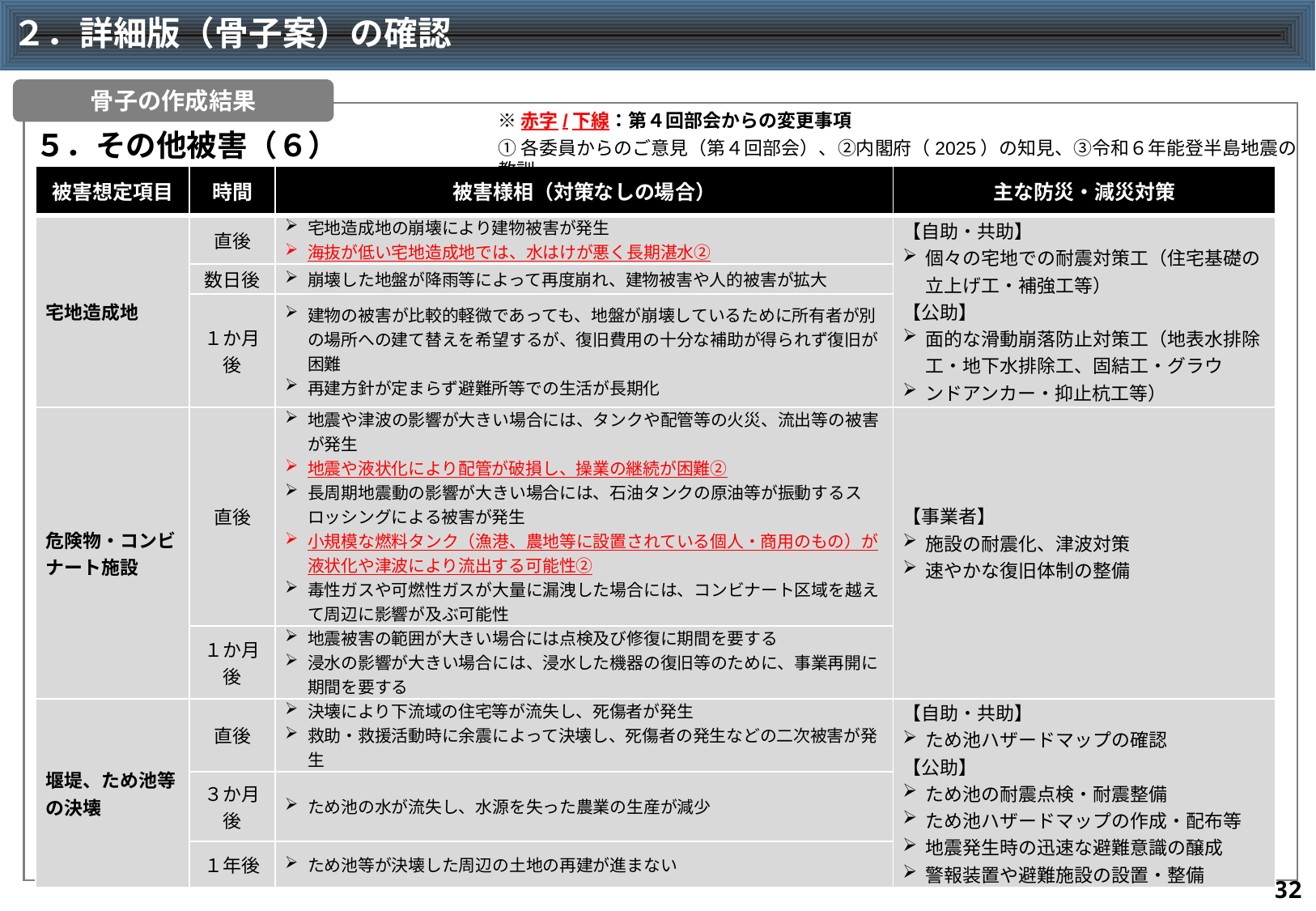

# ２．詳細版（骨子案）の確認
骨子の作成結果
※赤字/下線：第４回部会からの変更事項
５．その他被害（６）
①各委員からのご意見（第４回部会）、②内閣府（2025）の知見、③令和６年能登半島地震の教訓
| 被害想定項目 | 時間 | 被害様相（対策なしの場合） | 主な防災・減災対策 |
| --- | --- | --- | --- |
| 宅地造成地 | 直後 | 宅地造成地の崩壊により建物被害が発生 海抜が低い宅地造成地では、水はけが悪く長期湛水② | 【自助・共助】 個々の宅地での耐震対策工（住宅基礎の立上げ工・補強工等） 【公助】 面的な滑動崩落防止対策工（地表水排除工・地下水排除工、固結工・グラウ ンドアンカー・抑止杭工等） |
|  | 数日後 | 崩壊した地盤が降雨等によって再度崩れ、建物被害や人的被害が拡大 |  |
|  | １か月後 | 建物の被害が比較的軽微であっても、地盤が崩壊しているために所有者が別の場所への建て替えを希望するが、復旧費用の十分な補助が得られず復旧が困難 再建方針が定まらず避難所等での生活が長期化 |  |
| 危険物・コンビナート施設 | 直後 | 地震や津波の影響が大きい場合には、タンクや配管等の火災、流出等の被害が発生 地震や液状化により配管が破損し、操業の継続が困難② 長周期地震動の影響が大きい場合には、石油タンクの原油等が振動するスロッシングによる被害が発生 小規模な燃料タンク（漁港、農地等に設置されている個人・商用のもの）が液状化や津波により流出する可能性② 毒性ガスや可燃性ガスが大量に漏洩した場合には、コンビナート区域を越えて周辺に影響が及ぶ可能性 | 【事業者】 施設の耐震化、津波対策 速やかな復旧体制の整備 |
|  | １か月後 | 地震被害の範囲が大きい場合には点検及び修復に期間を要する 浸水の影響が大きい場合には、浸水した機器の復旧等のために、事業再開に期間を要する |  |
| 堰堤、ため池等の決壊 | 直後 | 決壊により下流域の住宅等が流失し、死傷者が発生 救助・救援活動時に余震によって決壊し、死傷者の発生などの二次被害が発生 | 【自助・共助】 ため池ハザードマップの確認 【公助】 ため池の耐震点検・耐震整備 ため池ハザードマップの作成・配布等 地震発生時の迅速な避難意識の醸成 警報装置や避難施設の設置・整備 |
|  | ３か月後 | ため池の水が流失し、水源を失った農業の生産が減少 |  |
|  | １年後 | ため池等が決壊した周辺の土地の再建が進まない |  |
32